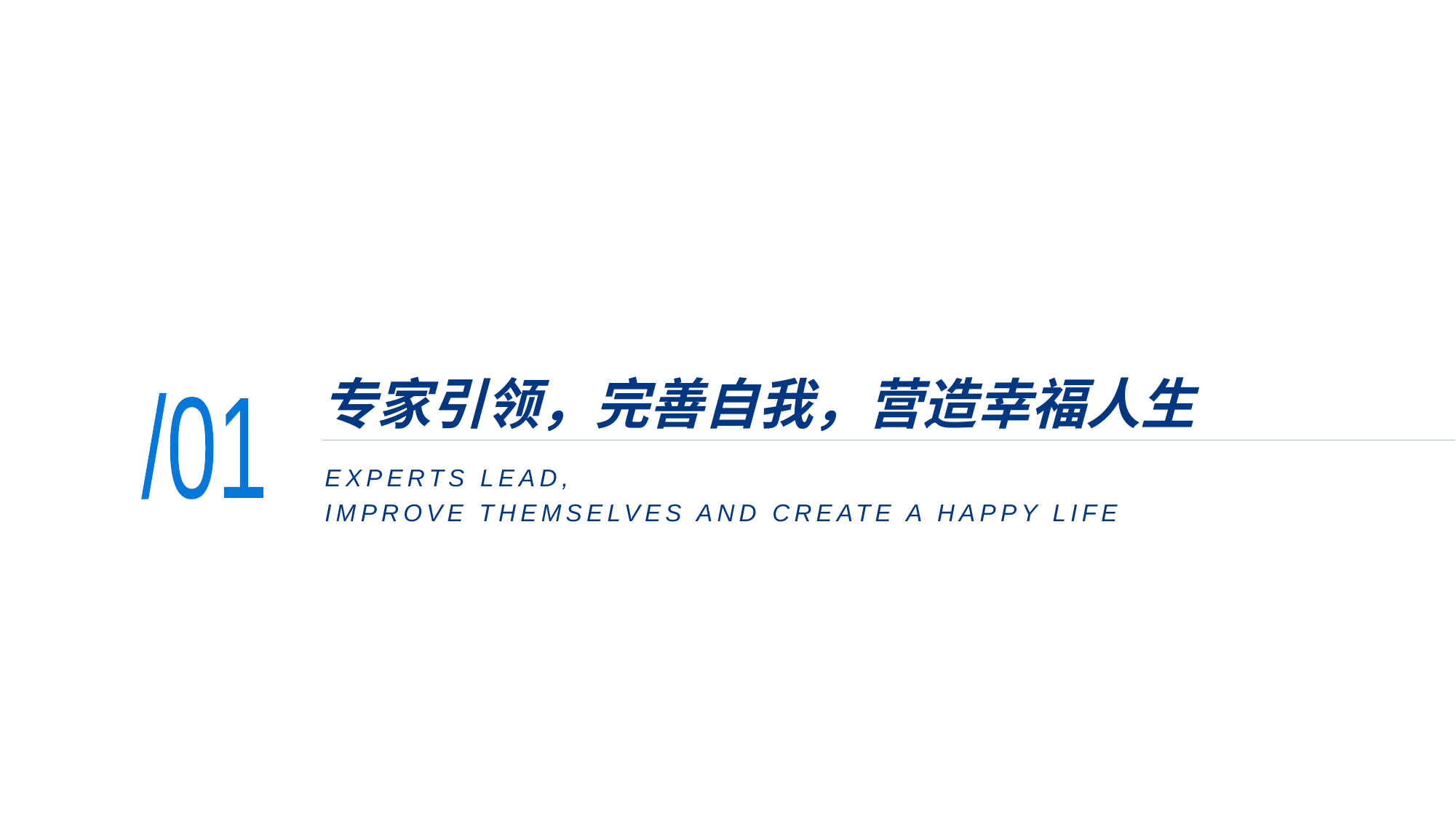

专家引领，完善自我，营造幸福人生
/01
EXPERTS LEAD,
IMPROVE THEMSELVES AND CREATE A HAPPY LIFE